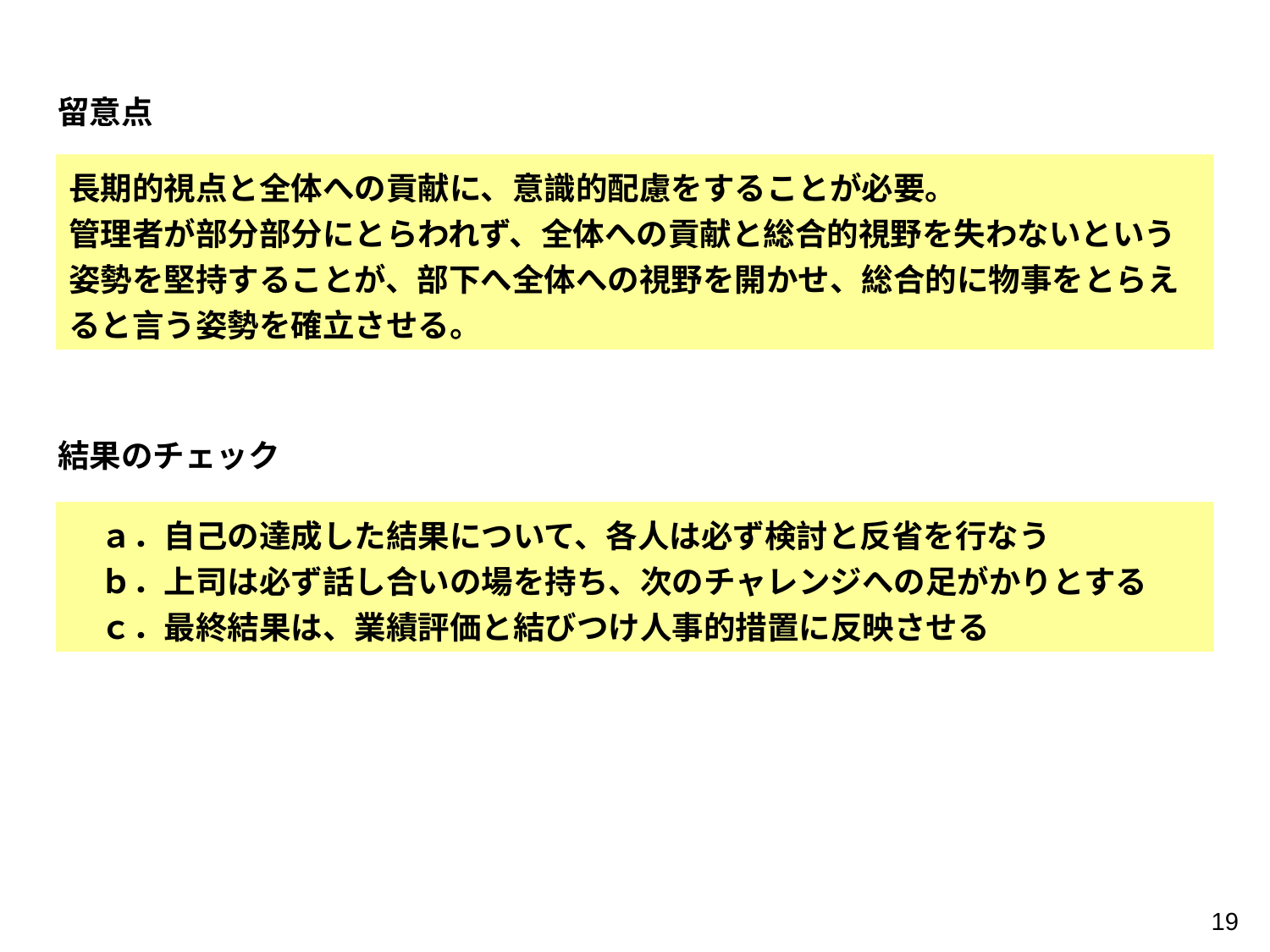

留意点
長期的視点と全体への貢献に、意識的配慮をすることが必要。
管理者が部分部分にとらわれず、全体への貢献と総合的視野を失わないという
姿勢を堅持することが、部下へ全体への視野を開かせ、総合的に物事をとらえると言う姿勢を確立させる。
結果のチェック
　ａ．自己の達成した結果について、各人は必ず検討と反省を行なう
　ｂ．上司は必ず話し合いの場を持ち、次のチャレンジへの足がかりとする
　ｃ．最終結果は、業績評価と結びつけ人事的措置に反映させる
19